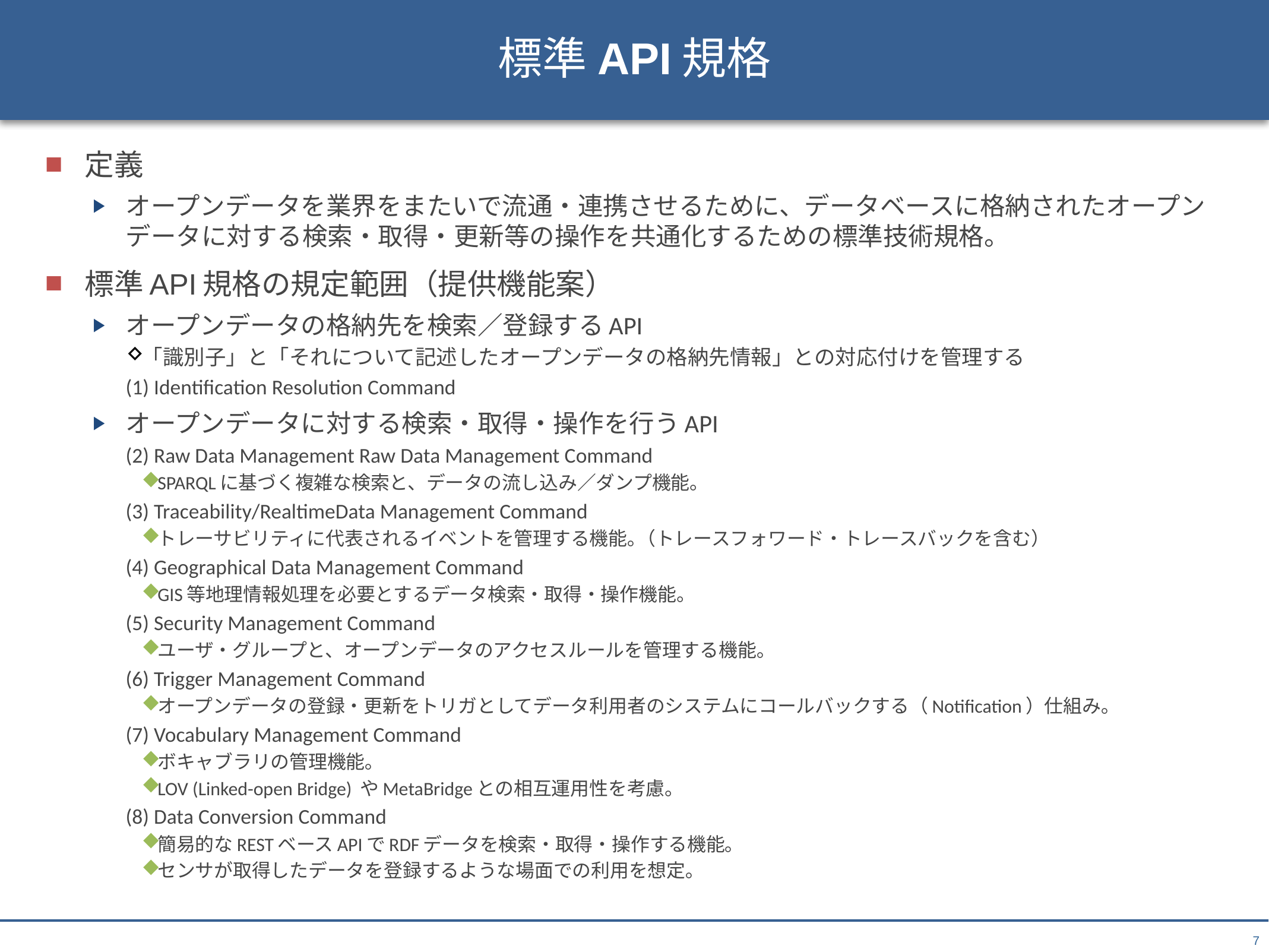

# 標準API規格
定義
オープンデータを業界をまたいで流通・連携させるために、データベースに格納されたオープンデータに対する検索・取得・更新等の操作を共通化するための標準技術規格。
標準API規格の規定範囲（提供機能案）
オープンデータの格納先を検索／登録するAPI
「識別子」と「それについて記述したオープンデータの格納先情報」との対応付けを管理する
(1) Identification Resolution Command
オープンデータに対する検索・取得・操作を行うAPI
(2) Raw Data Management Raw Data Management Command
SPARQLに基づく複雑な検索と、データの流し込み／ダンプ機能。
(3) Traceability/RealtimeData Management Command
トレーサビリティに代表されるイベントを管理する機能｡（トレースフォワード・トレースバックを含む）
(4) Geographical Data Management Command
GIS等地理情報処理を必要とするデータ検索・取得・操作機能。
(5) Security Management Command
ユーザ・グループと、オープンデータのアクセスルールを管理する機能｡
(6) Trigger Management Command
オープンデータの登録・更新をトリガとしてデータ利用者のシステムにコールバックする（Notification）仕組み｡
(7) Vocabulary Management Command
ボキャブラリの管理機能｡
LOV (Linked-open Bridge) やMetaBridgeとの相互運用性を考慮。
(8) Data Conversion Command
簡易的なRESTベースAPIでRDFデータを検索・取得・操作する機能｡
センサが取得したデータを登録するような場面での利用を想定｡

7